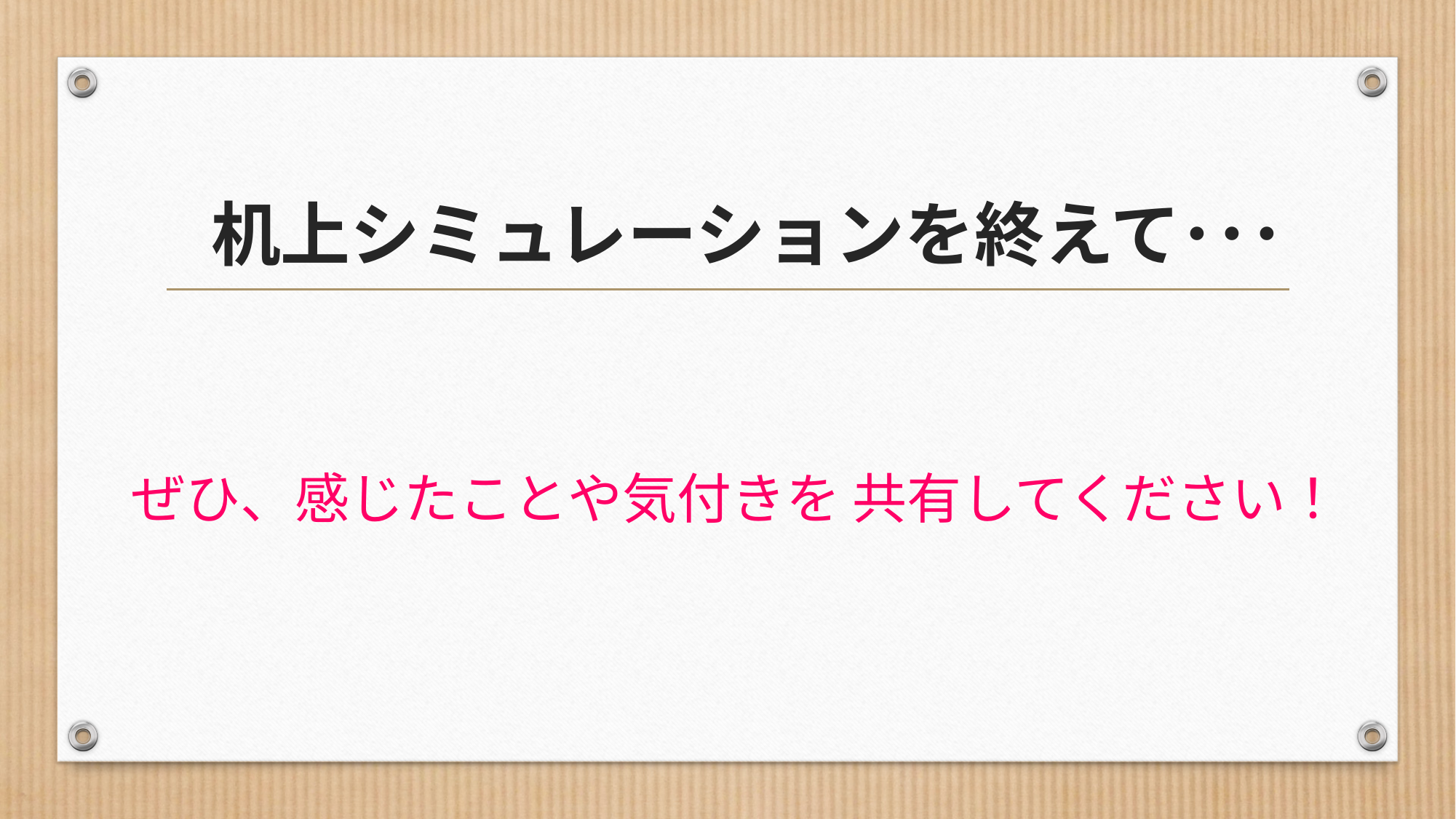

# 机上シミュレーションを終えて･･･
ぜひ、感じたことや気付きを 共有してください！